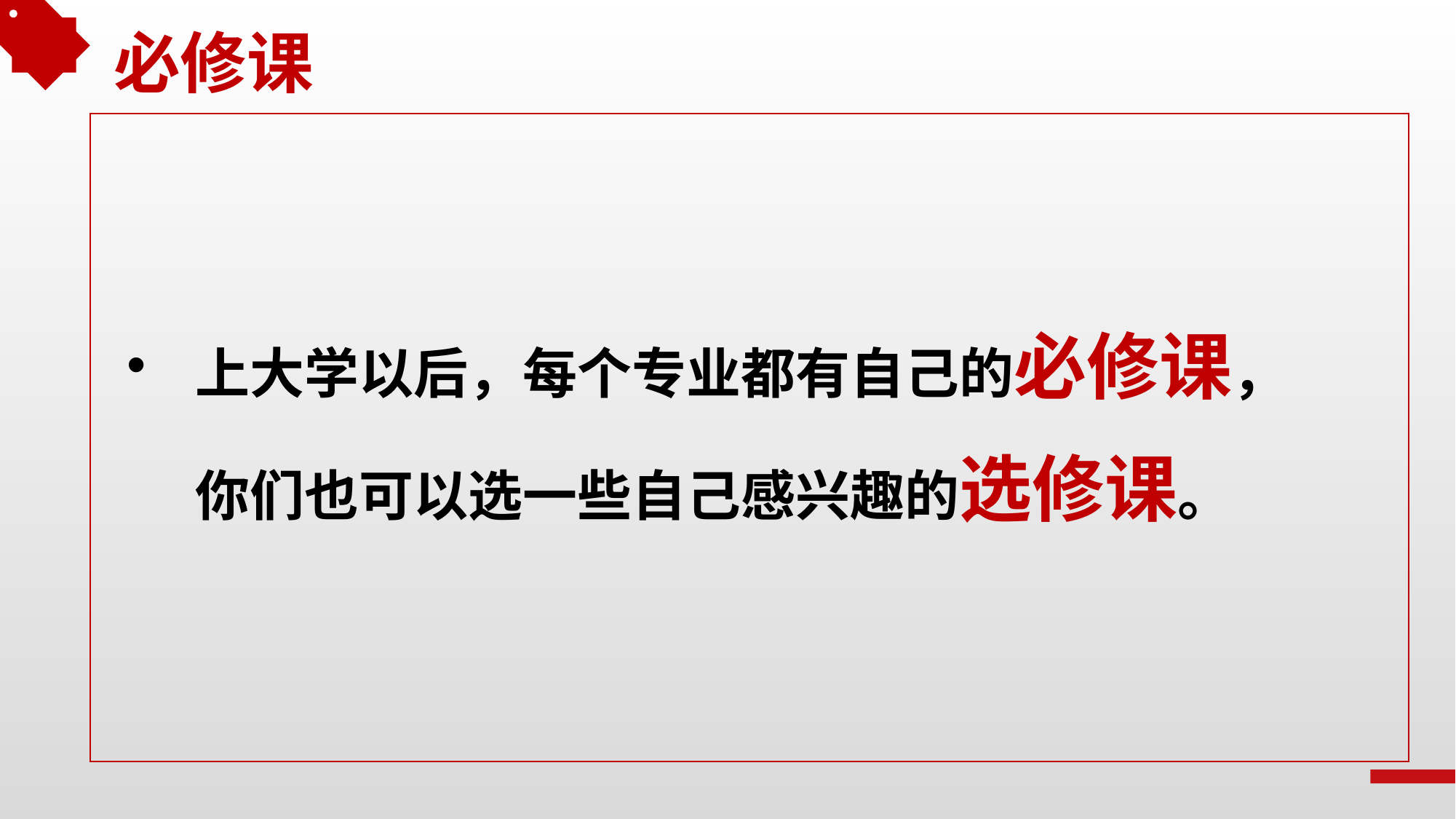

必修课

上大学以后，每个专业都有自己的必修课，你们也可以选一些自己感兴趣的选修课。